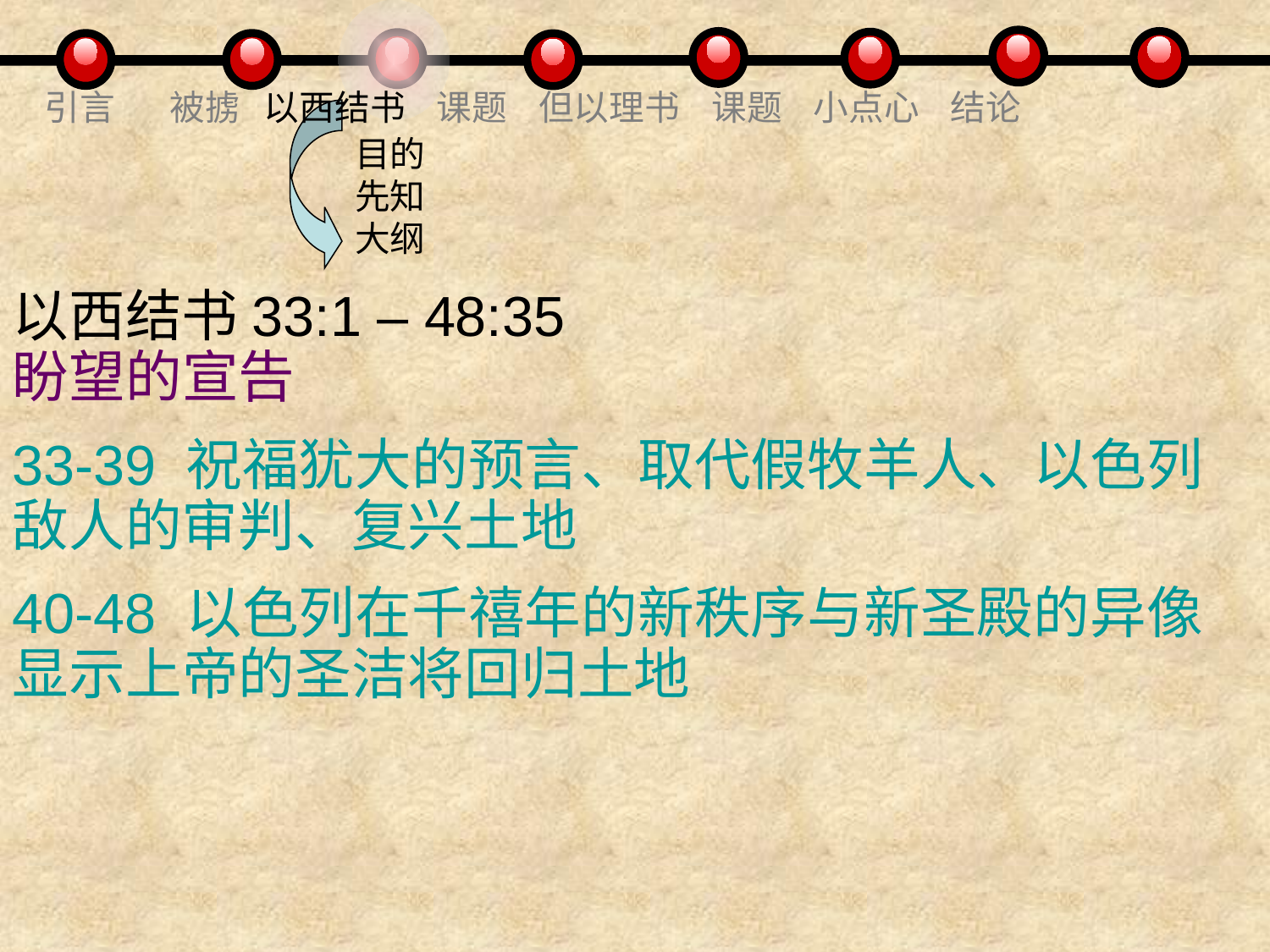

引言       被掳   以西结书    课题    但以理书    课题    小点心    结论

目的
先知
大纲
以西结书33:1 – 48:35
盼望的宣告

33-39 祝福犹大的预言、取代假牧羊人、以色列敌人的审判、复兴土地

40-48 以色列在千禧年的新秩序与新圣殿的异像显示上帝的圣洁将回归土地